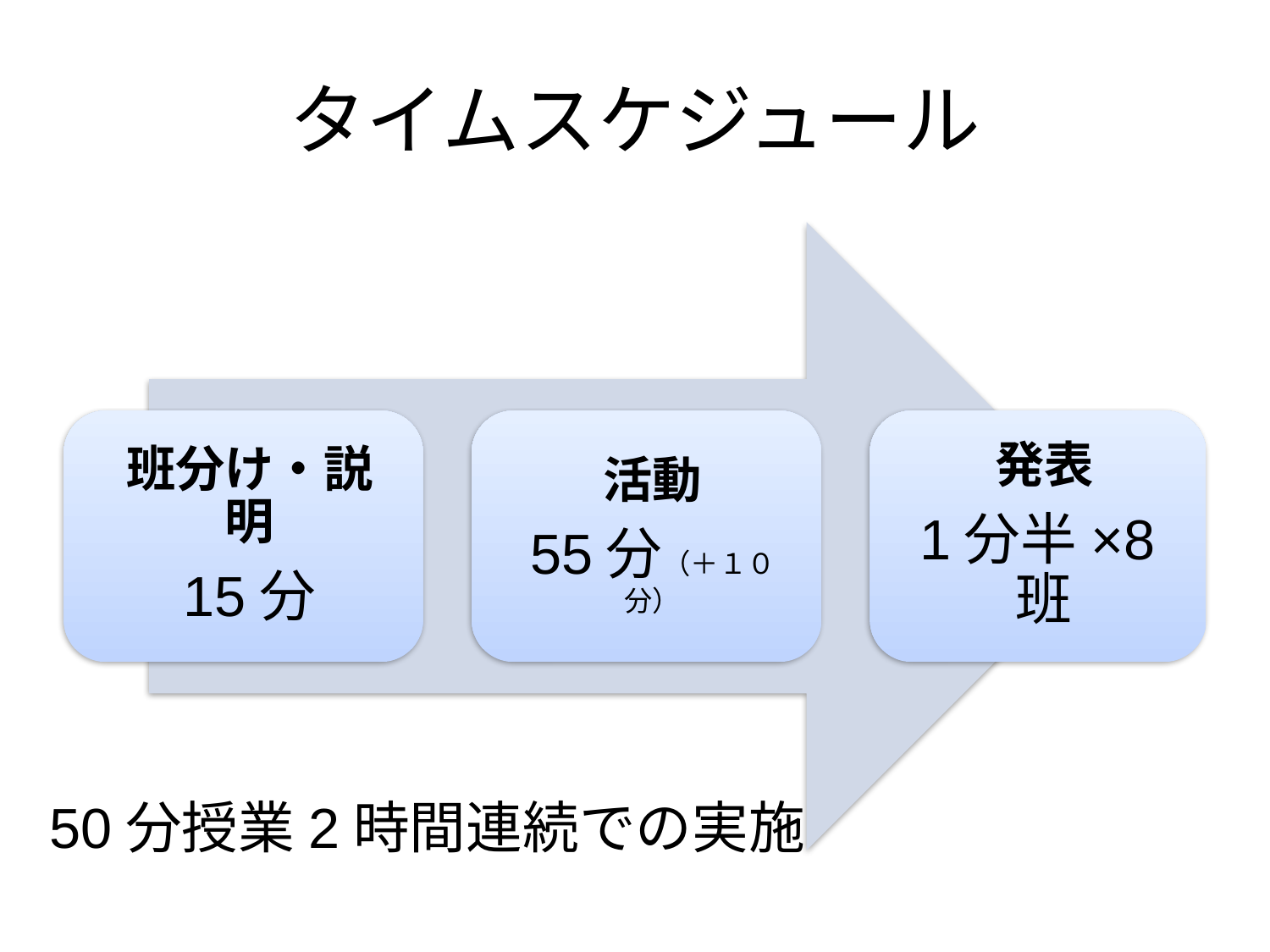

# タイムスケジュール
班分け・説明
15分
活動
55分（＋１０分）
発表
1分半×8班
50分授業2時間連続での実施